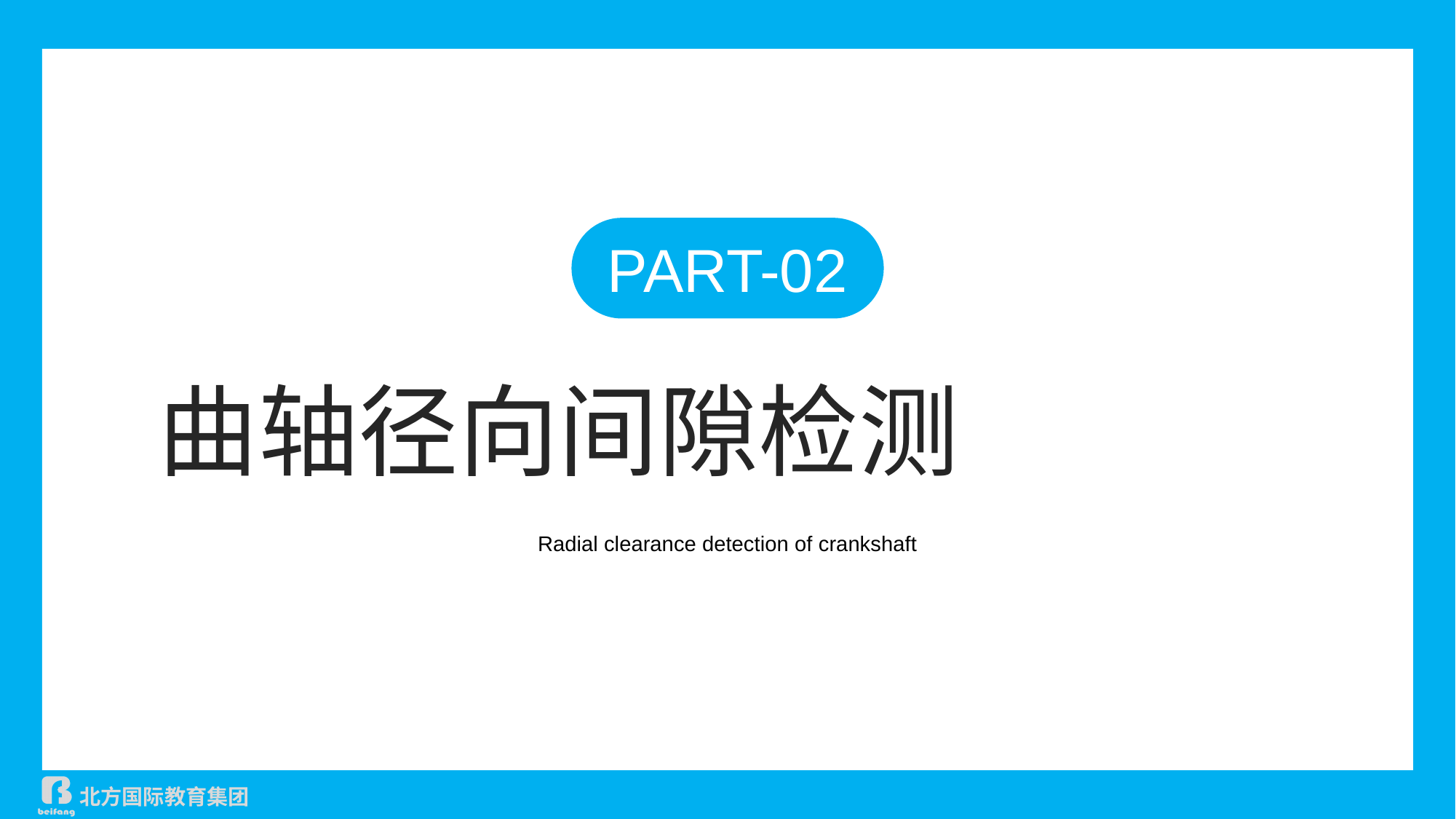

PART-02
曲轴径向间隙检测
Radial clearance detection of crankshaft